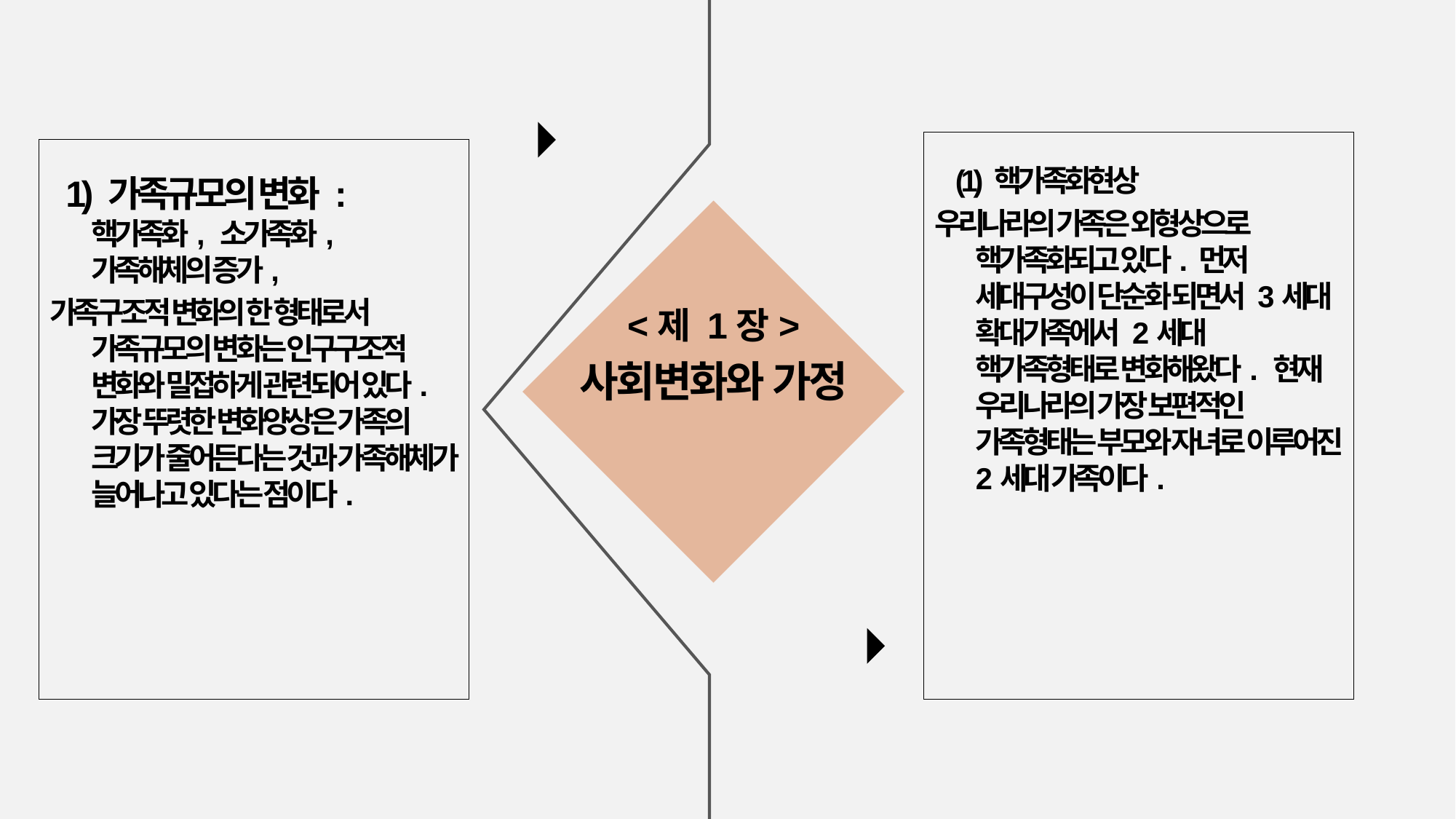

(1) 핵가족화현상
우리나라의 가족은 외형상으로 핵가족화되고 있다. 먼저 세대구성이 단순화 되면서 3세대 확대가족에서 2세대 핵가족형태로 변화해왔다.  현재 우리나라의 가장 보편적인 가족형태는 부모와 자녀로 이루어진 2세대 가족이다.

  1) 가족규모의 변화 :  핵가족화,  소가족화,  가족해체의 증가,
가족구조적 변화의 한 형태로서 가족규모의 변화는 인구구조적 변화와 밀접하게 관련되어 있다. 가장 뚜렷한 변화양상은 가족의 크기가 줄어든다는 것과 가족해체가 늘어나고 있다는 점이다.

<제 1장>
사회변화와 가정

START